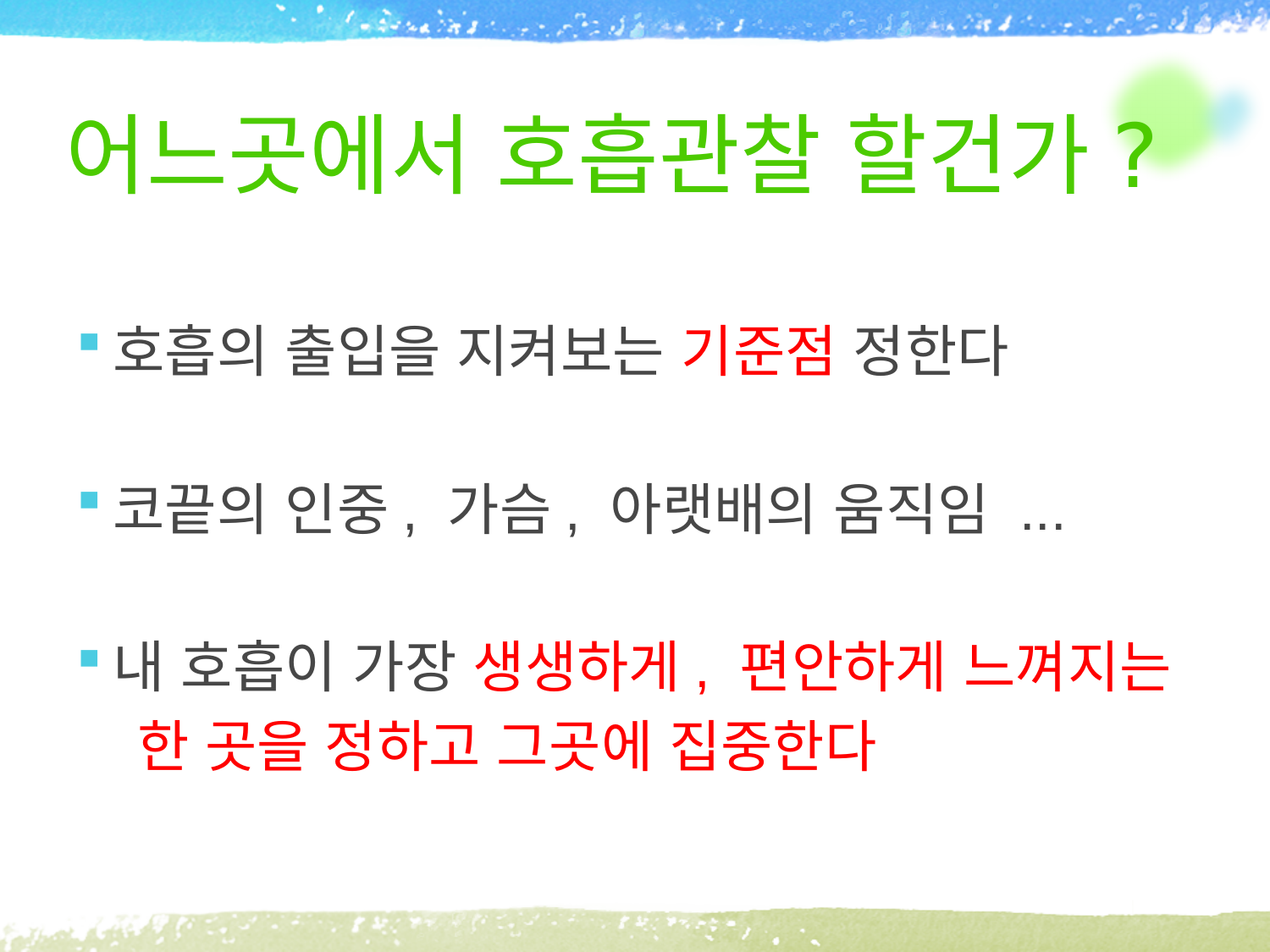

# 어느곳에서 호흡관찰 할건가?

호흡의 출입을 지켜보는 기준점 정한다

코끝의 인중, 가슴, 아랫배의 움직임 ...

내 호흡이 가장 생생하게, 편안하게 느껴지는
   한 곳을 정하고 그곳에 집중한다